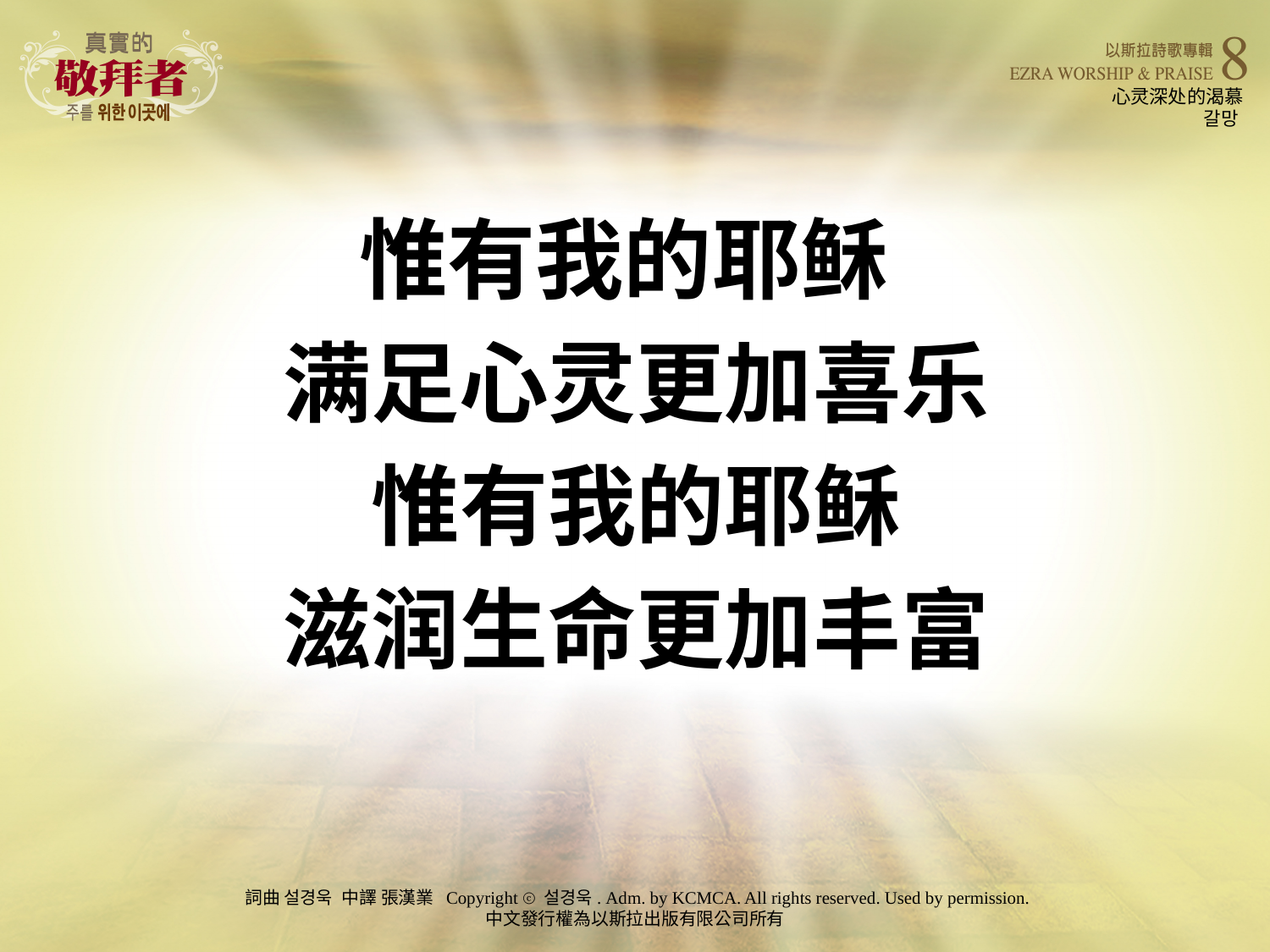

# 心灵深处的渴慕 갈망
惟有我的耶稣
满足心灵更加喜乐
惟有我的耶稣
滋润生命更加丰富
詞曲 설경욱  中譯 張漢業  Copyright ⓒ 설경욱. Adm. by KCMCA. All rights reserved. Used by permission.
中文發行權為以斯拉出版有限公司所有